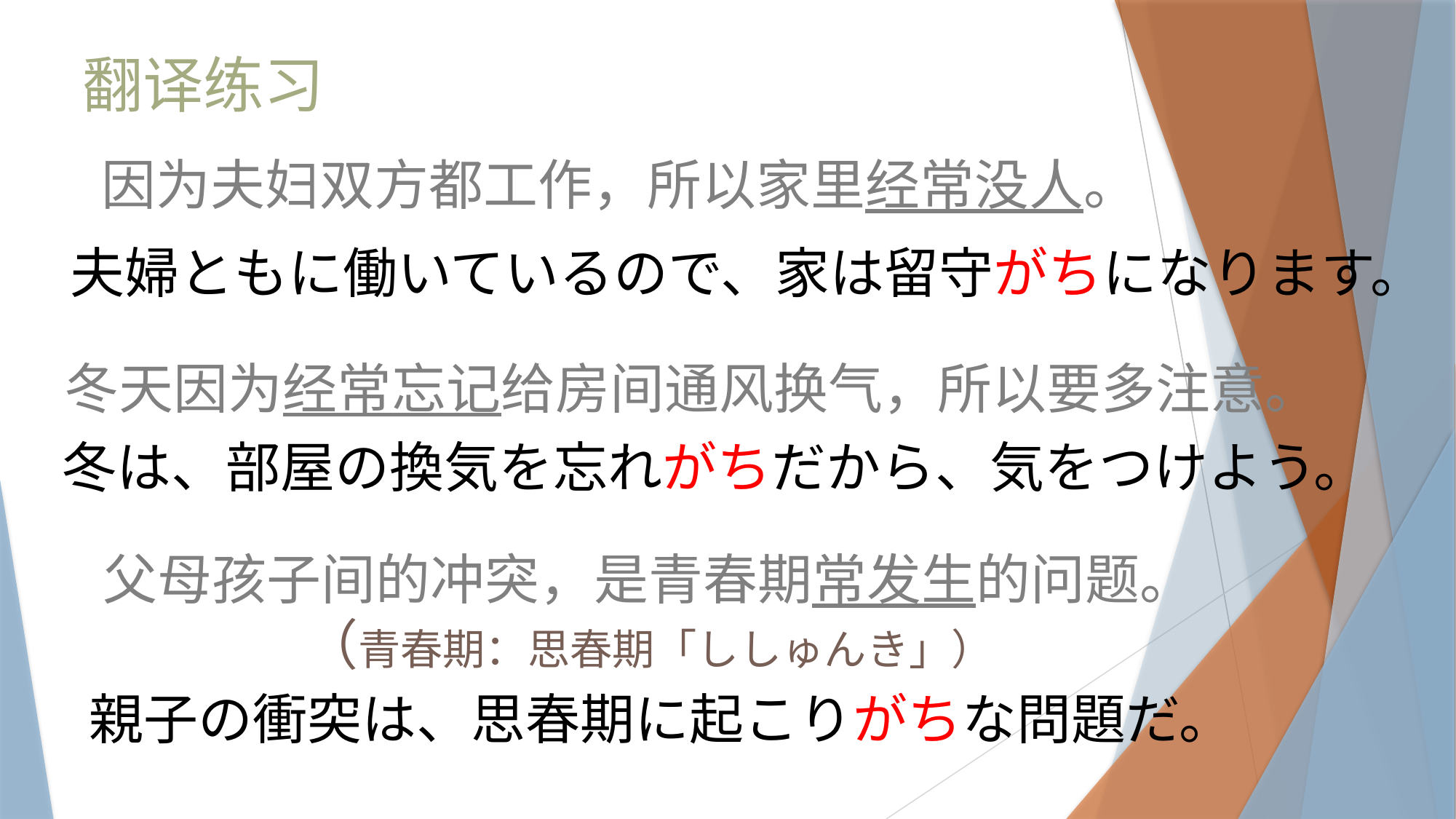

翻译练习
因为夫妇双方都工作，所以家里经常没人。
夫婦ともに働いているので、家は留守がちになります。
冬天因为经常忘记给房间通风换气，所以要多注意。
冬は、部屋の換気を忘れがちだから、気をつけよう。
父母孩子间的冲突，是青春期常发生的问题。
（青春期：思春期「ししゅんき」）
親子の衝突は、思春期に起こりがちな問題だ。